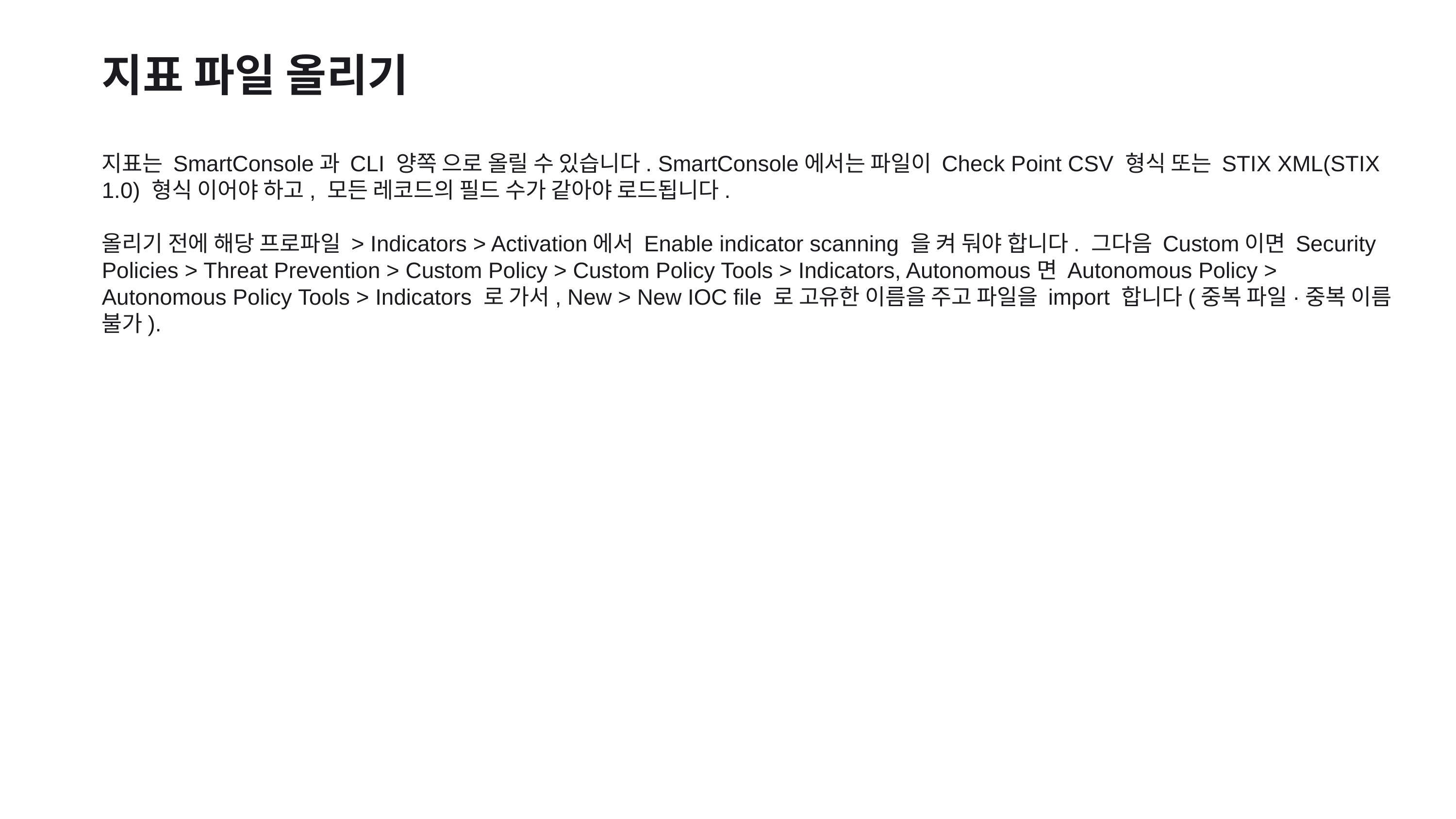

지표 파일 올리기
지표는 SmartConsole과 CLI 양쪽 으로 올릴 수 있습니다. SmartConsole에서는 파일이 Check Point CSV 형식 또는 STIX XML(STIX 1.0) 형식 이어야 하고, 모든 레코드의 필드 수가 같아야 로드됩니다.

올리기 전에 해당 프로파일 > Indicators > Activation에서 Enable indicator scanning 을 켜 둬야 합니다. 그다음 Custom이면 Security Policies > Threat Prevention > Custom Policy > Custom Policy Tools > Indicators, Autonomous면 Autonomous Policy > Autonomous Policy Tools > Indicators 로 가서, New > New IOC file 로 고유한 이름을 주고 파일을 import 합니다(중복 파일·중복 이름 불가).